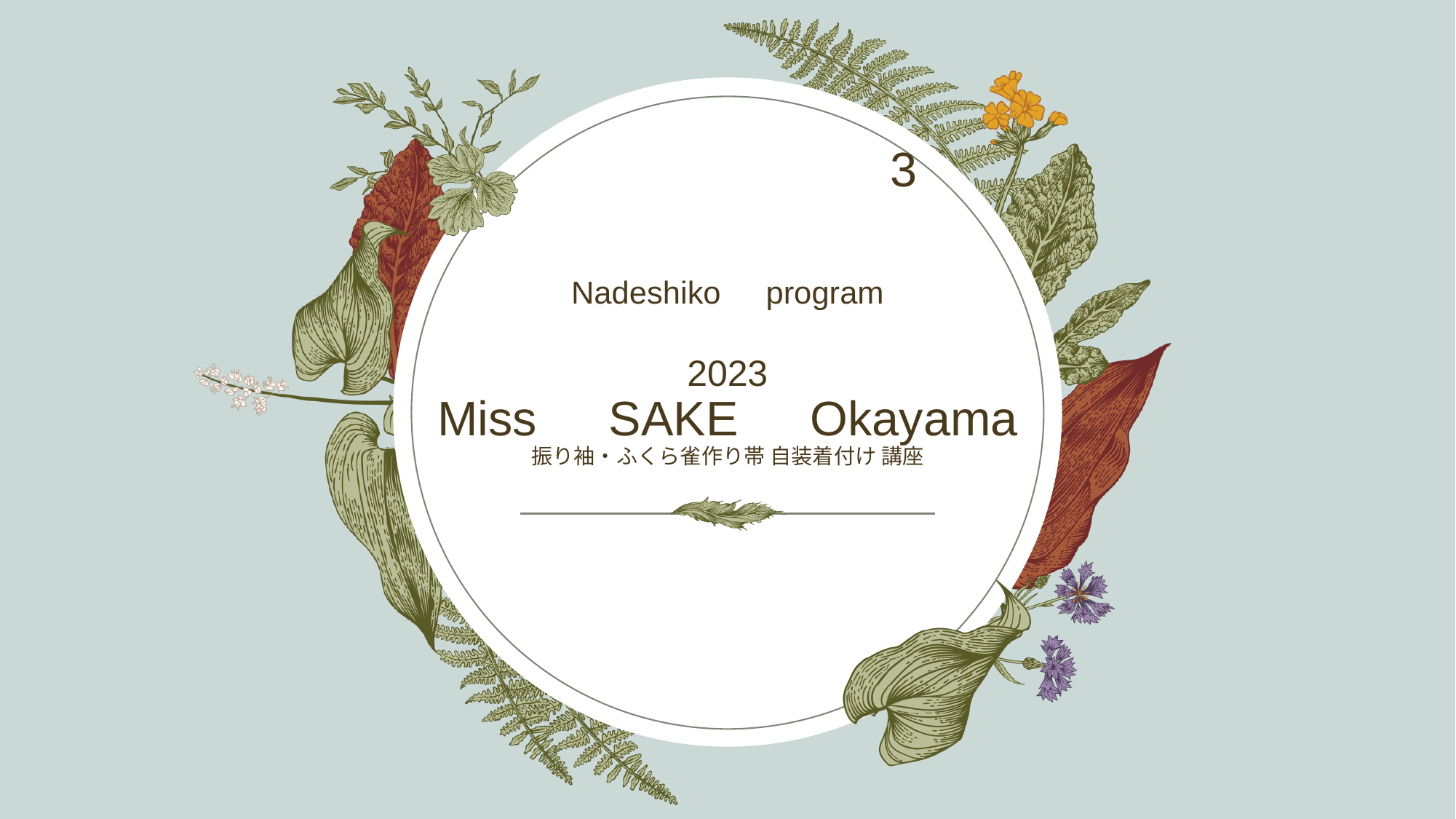

Nadeshiko　program
# 3 2023 Miss　SAKE　Okayama 振り袖・ふくら雀作り帯 自装着付け 講座